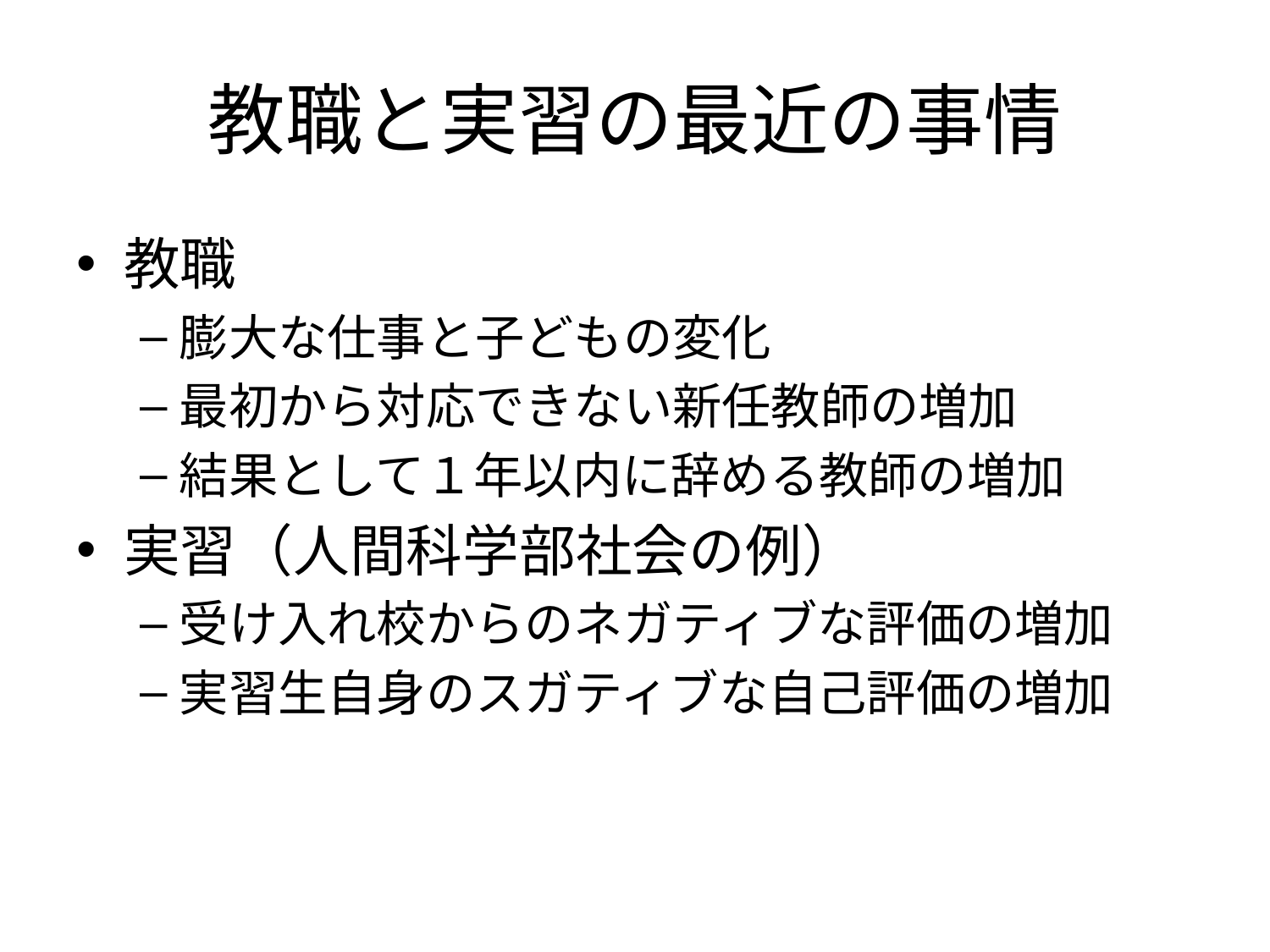

# 教職と実習の最近の事情
教職
膨大な仕事と子どもの変化
最初から対応できない新任教師の増加
結果として１年以内に辞める教師の増加
実習（人間科学部社会の例）
受け入れ校からのネガティブな評価の増加
実習生自身のスガティブな自己評価の増加